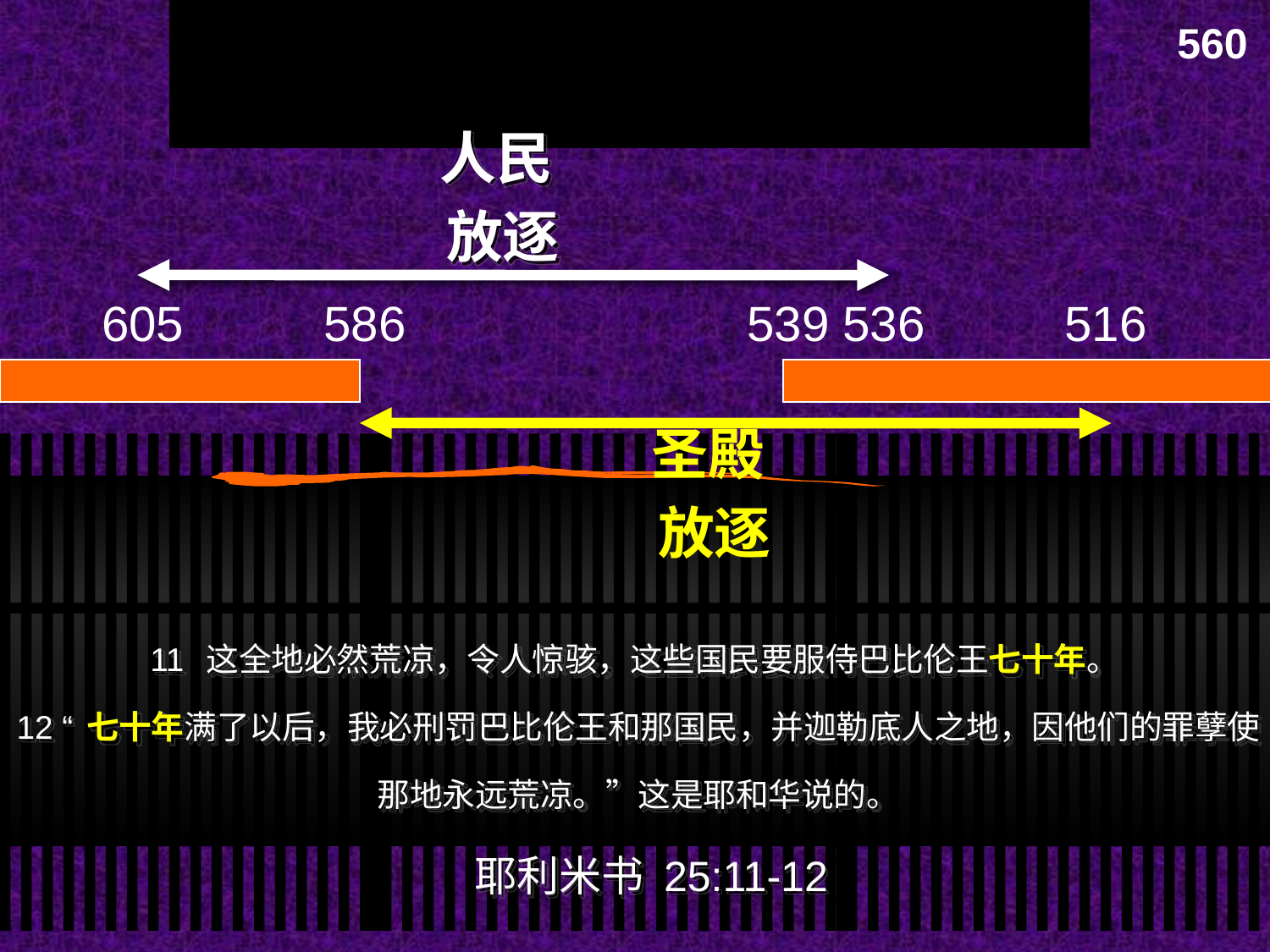

# Two 70-Year Exiles
560
两个放逐七十年
人民
放逐

605
586
539
536
516

圣殿
放逐

11 这全地必然荒凉，令人惊骇，这些国民要服侍巴比伦王七十年。
12 “七十年满了以后，我必刑罚巴比伦王和那国民，并迦勒底人之地，因他们的罪孽使那地永远荒凉。”这是耶和华说的。
 耶利米书 25:11-12